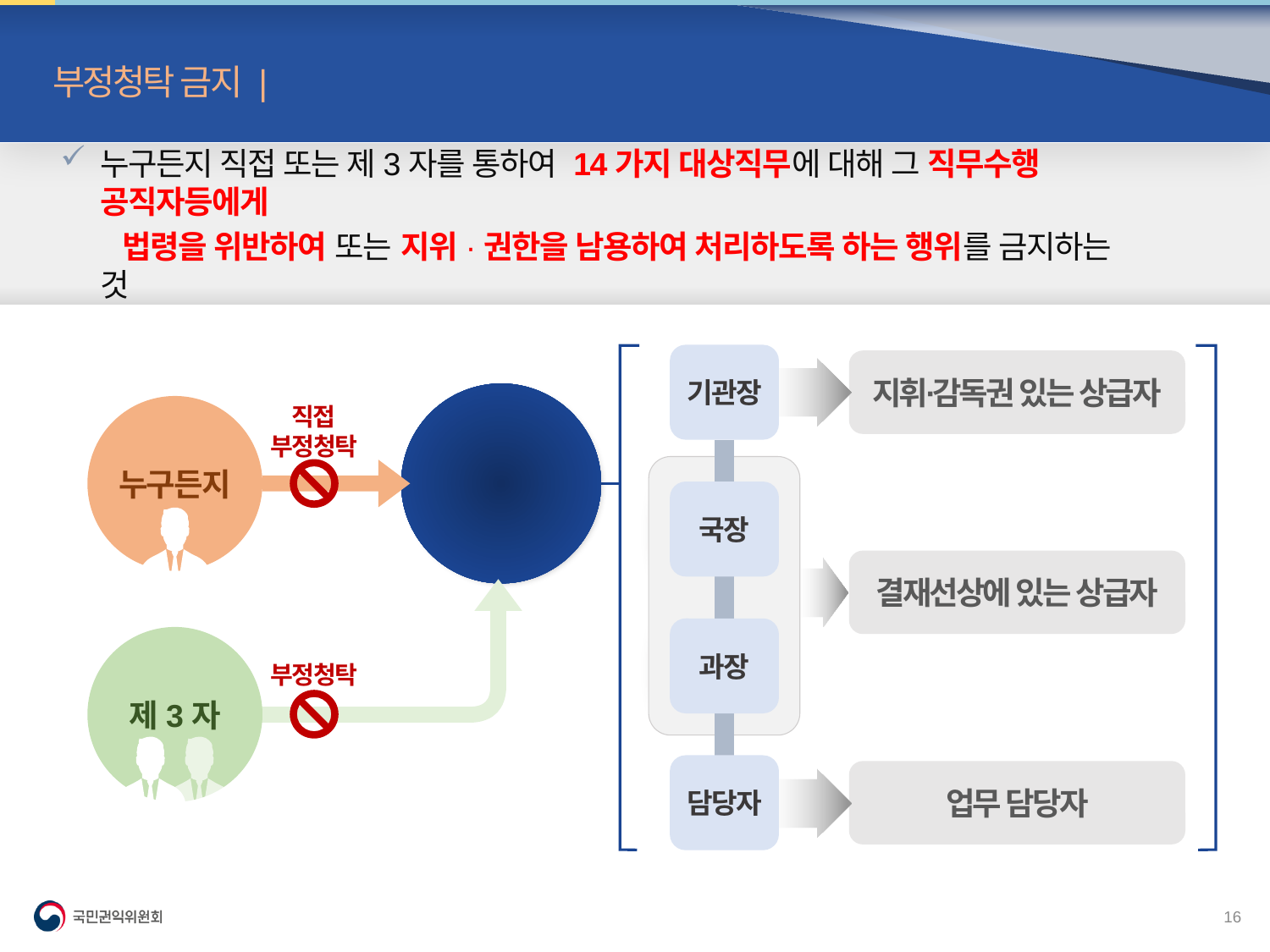

부정청탁 금지 | 부정청탁의 개념

누구든지 직접 또는 제3자를 통하여 14가지 대상직무에 대해 그 직무수행  공직자등에게
       법령을 위반하여 또는 지위·권한을 남용하여 처리하도록 하는 행위를 금지하는 것
기관장
국장
과장
담당자
지휘∙감독권 있는 상급자

국장
결재선상에 있는 상급자

과장
업무 담당자

직무수행
공직자등
누구든지
직접
부정청탁

제3자
부정청탁

16